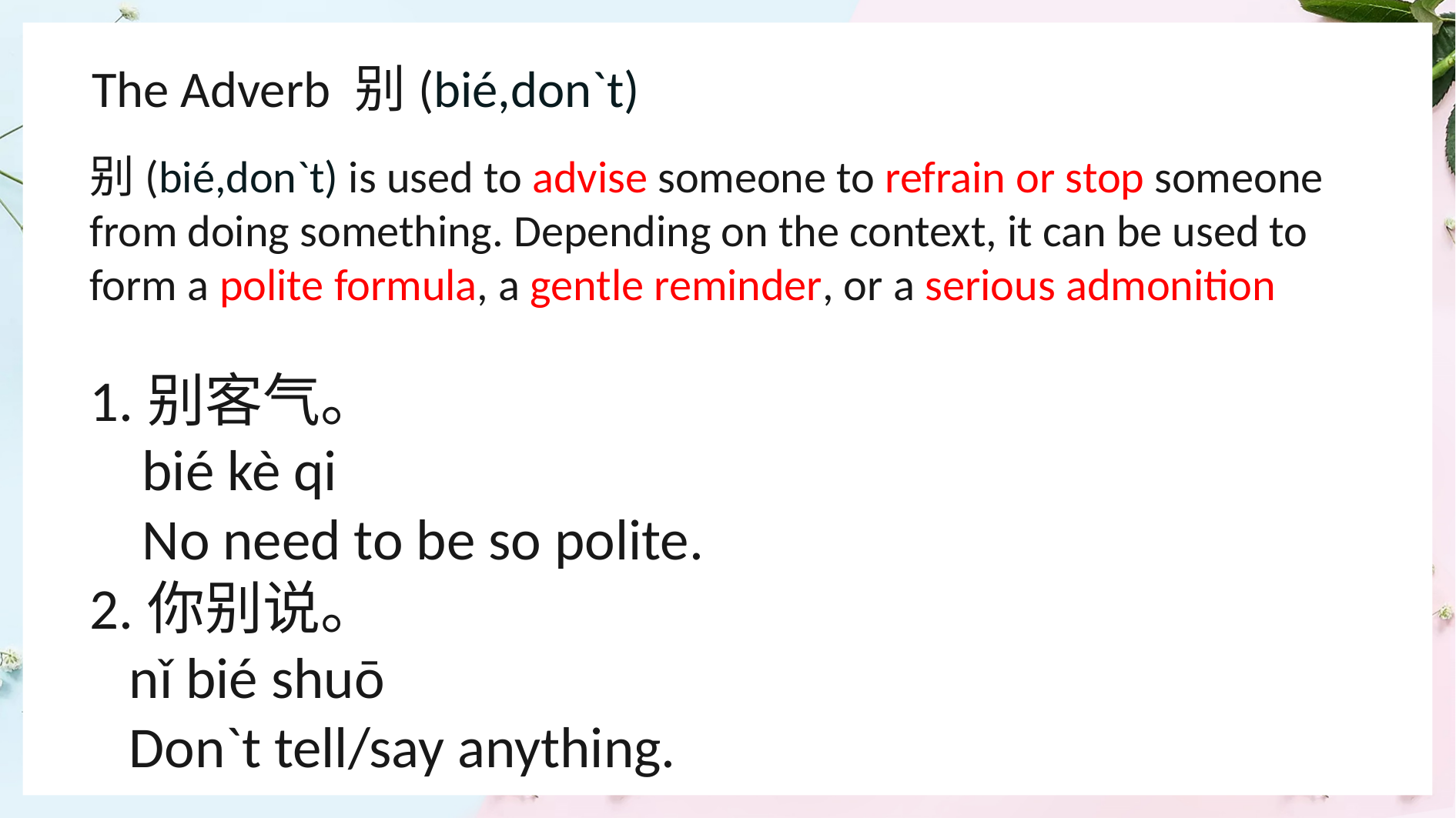

The Adverb 别(bié,don`t)
别(bié,don`t) is used to advise someone to refrain or stop someone from doing something. Depending on the context, it can be used to form a polite formula, a gentle reminder, or a serious admonition
1
1.别客气。
    bié kè qi
    No need to be so polite.
2.你别说。
   nǐ bié shuō
   Don`t tell/say anything.